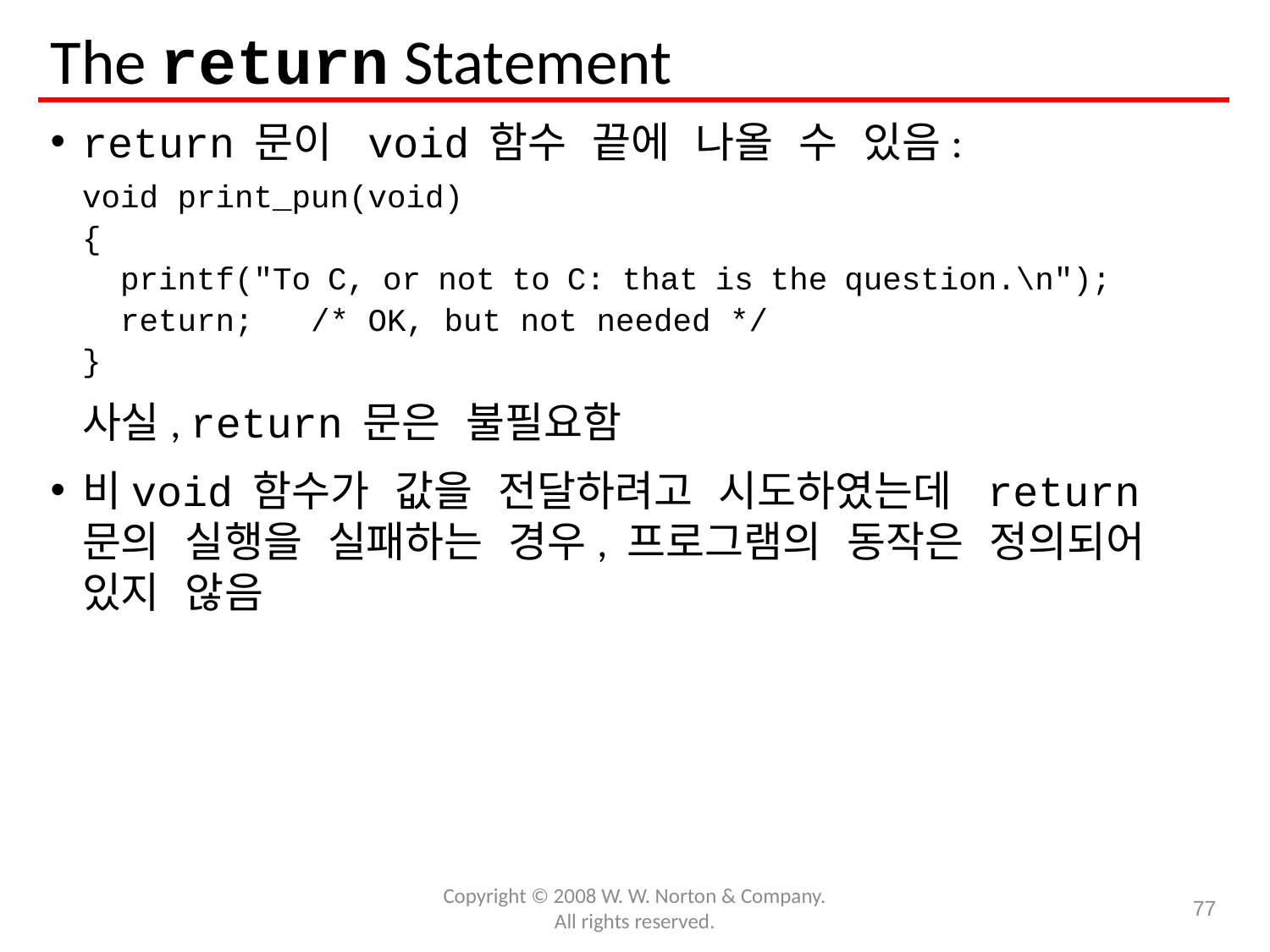

# The return Statement
return 문이 void 함수 끝에 나올 수 있음:
	void print_pun(void)
	{
	  printf("To C, or not to C: that is the question.\n");
	  return;   /* OK, but not needed */
	}
	사실, return 문은 불필요함
비void 함수가 값을 전달하려고 시도하였는데 return 문의 실행을 실패하는 경우, 프로그램의 동작은 정의되어 있지 않음
Copyright © 2008 W. W. Norton & Company.
All rights reserved.
77